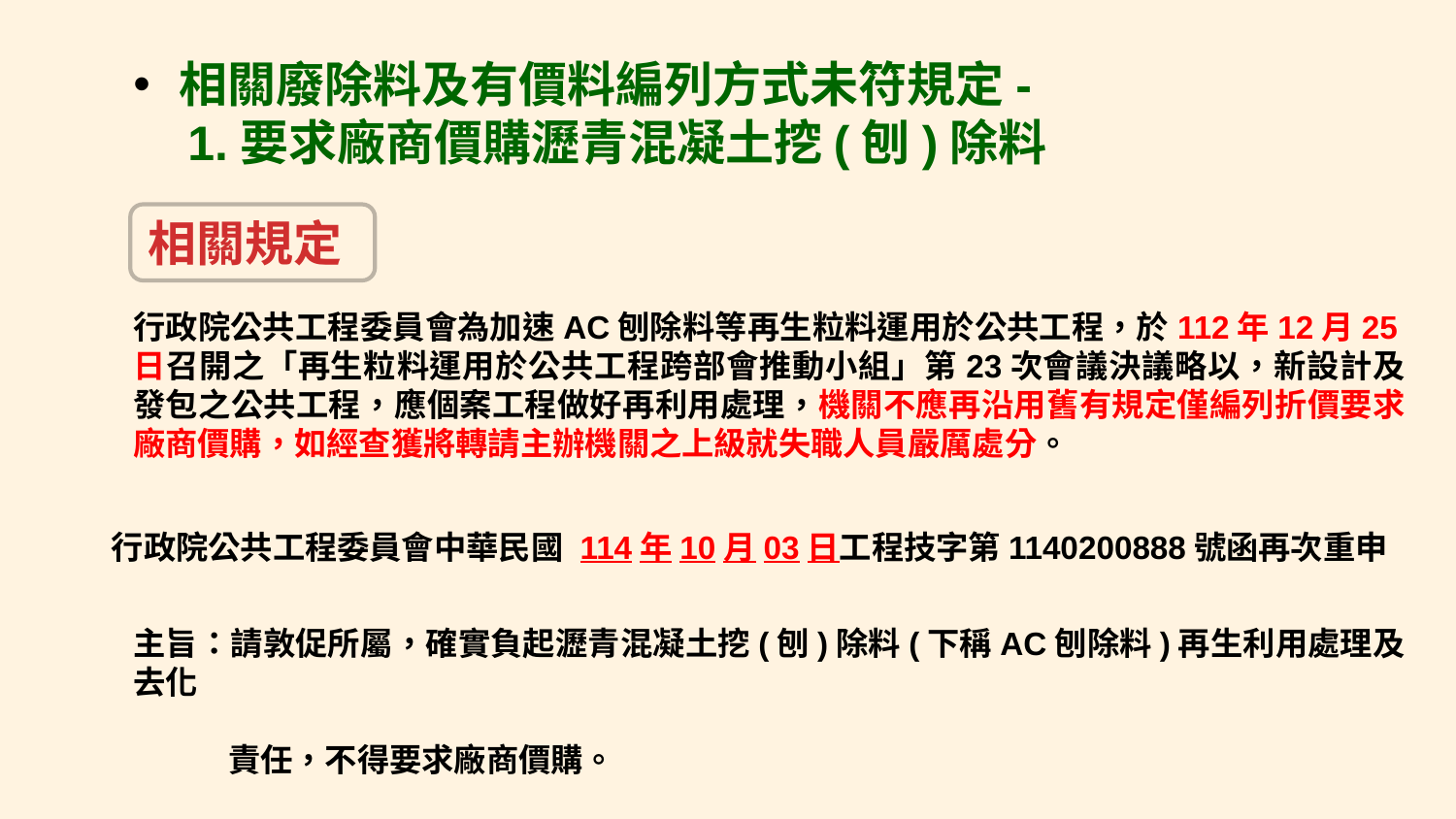

相關廢除料及有價料編列方式未符規定-
    1.要求廠商價購瀝青混凝土挖(刨)除料
相關規定
行政院公共工程委員會為加速AC刨除料等再生粒料運用於公共工程，於112年12月25日召開之「再生粒料運用於公共工程跨部會推動小組」第23次會議決議略以，新設計及發包之公共工程，應個案工程做好再利用處理，機關不應再沿用舊有規定僅編列折價要求廠商價購，如經查獲將轉請主辦機關之上級就失職人員嚴厲處分。
行政院公共工程委員會中華民國 114年10月03日工程技字第1140200888號函再次重申
主旨：請敦促所屬，確實負起瀝青混凝土挖(刨)除料(下稱AC刨除料)再生利用處理及去化

            責任，不得要求廠商價購。